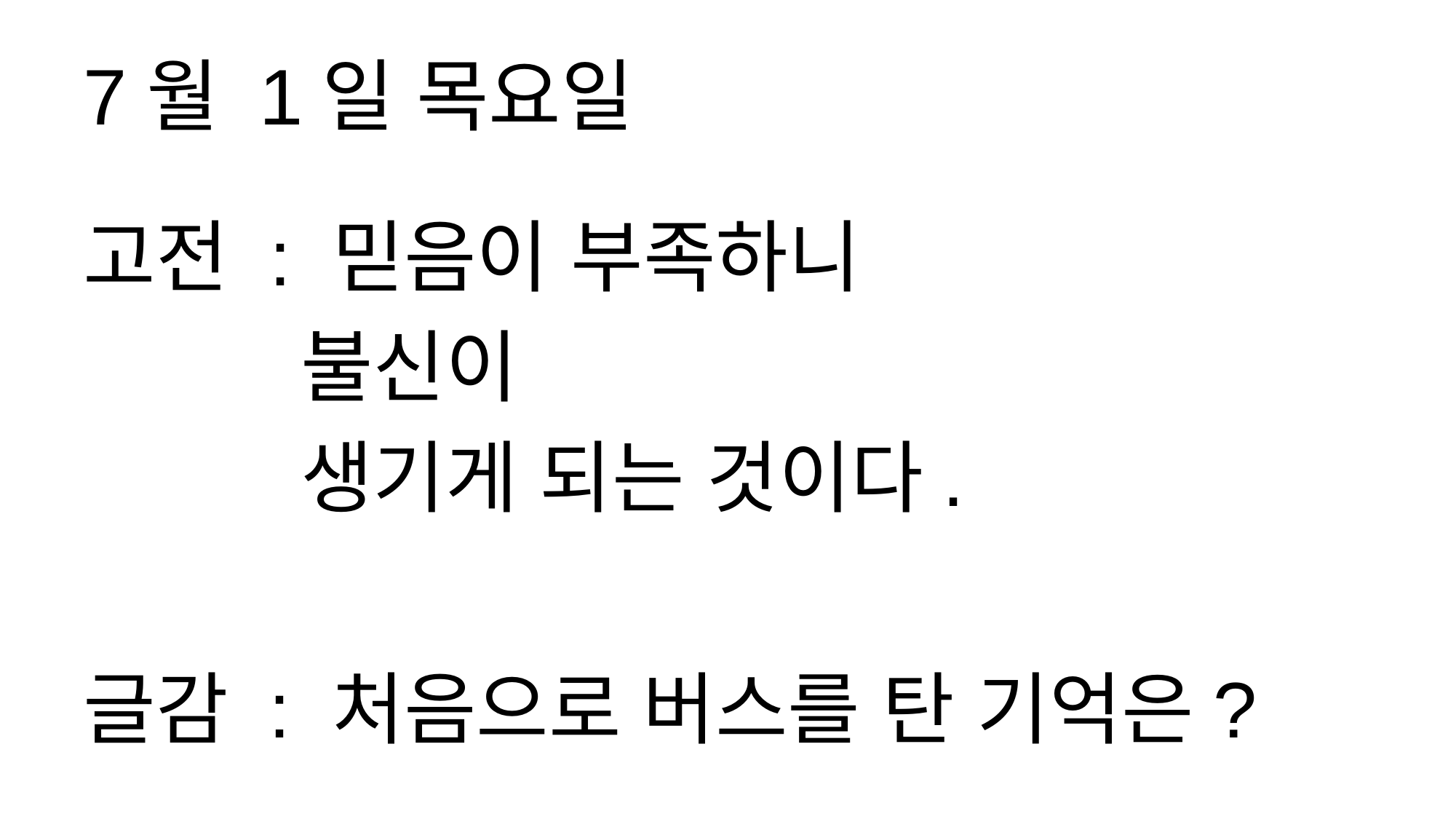

7월 1일 목요일
고전 : 믿음이 부족하니
         불신이
         생기게 되는 것이다.
글감 : 처음으로 버스를 탄 기억은?